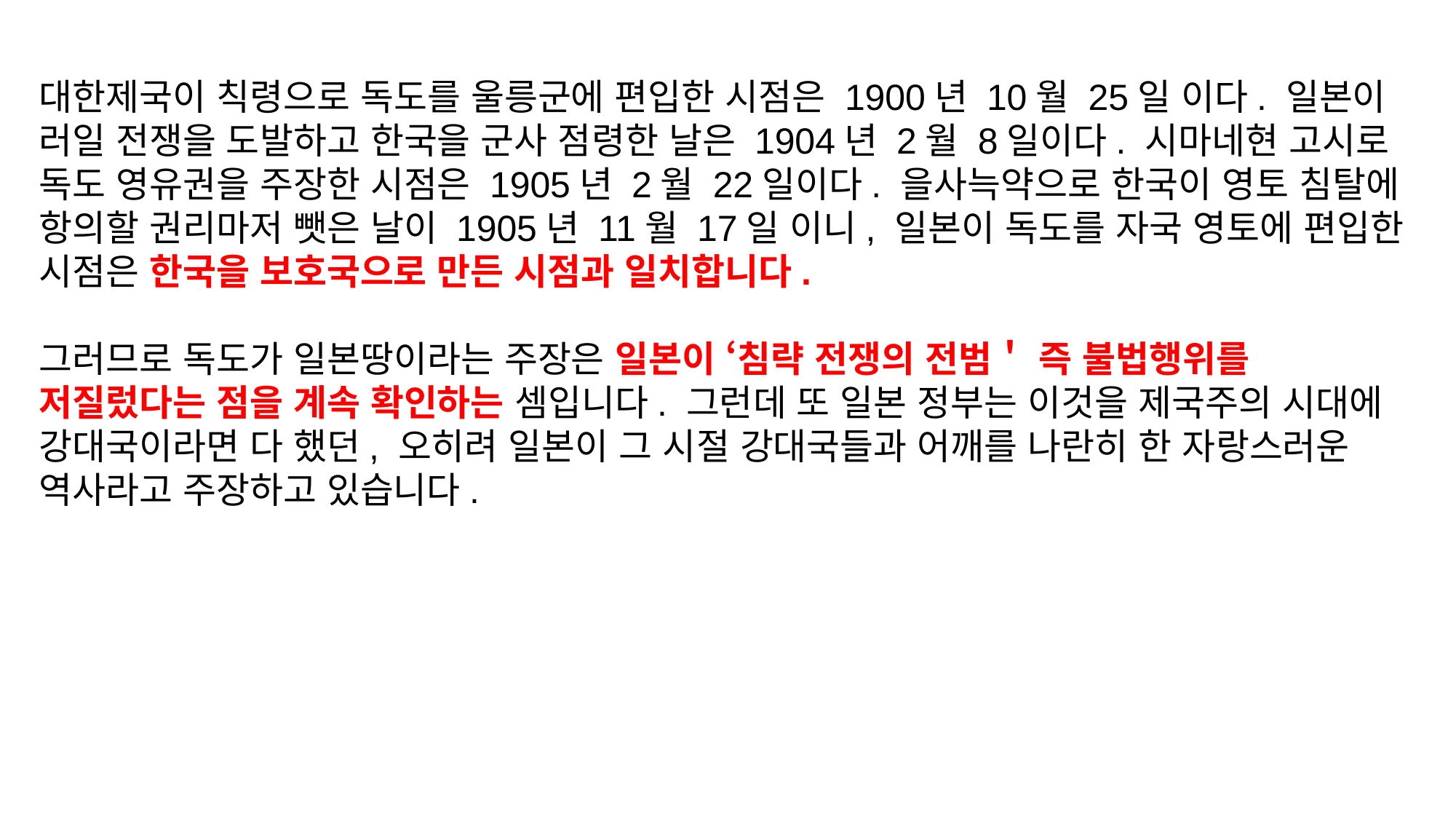

대한제국이 칙령으로 독도를 울릉군에 편입한 시점은 1900년 10월 25일 이다. 일본이 러일 전쟁을 도발하고 한국을 군사 점령한 날은 1904년 2월 8일이다. 시마네현 고시로 독도 영유권을 주장한 시점은 1905년 2월 22일이다. 을사늑약으로 한국이 영토 침탈에 항의할 권리마저 뺏은 날이 1905년 11월 17일 이니, 일본이 독도를 자국 영토에 편입한 시점은 한국을 보호국으로 만든 시점과 일치합니다.

그러므로 독도가 일본땅이라는 주장은 일본이 ‘침략 전쟁의 전범＇ 즉 불법행위를 저질렀다는 점을 계속 확인하는 셈입니다. 그런데 또 일본 정부는 이것을 제국주의 시대에 강대국이라면 다 했던, 오히려 일본이 그 시절 강대국들과 어깨를 나란히 한 자랑스러운 역사라고 주장하고 있습니다.